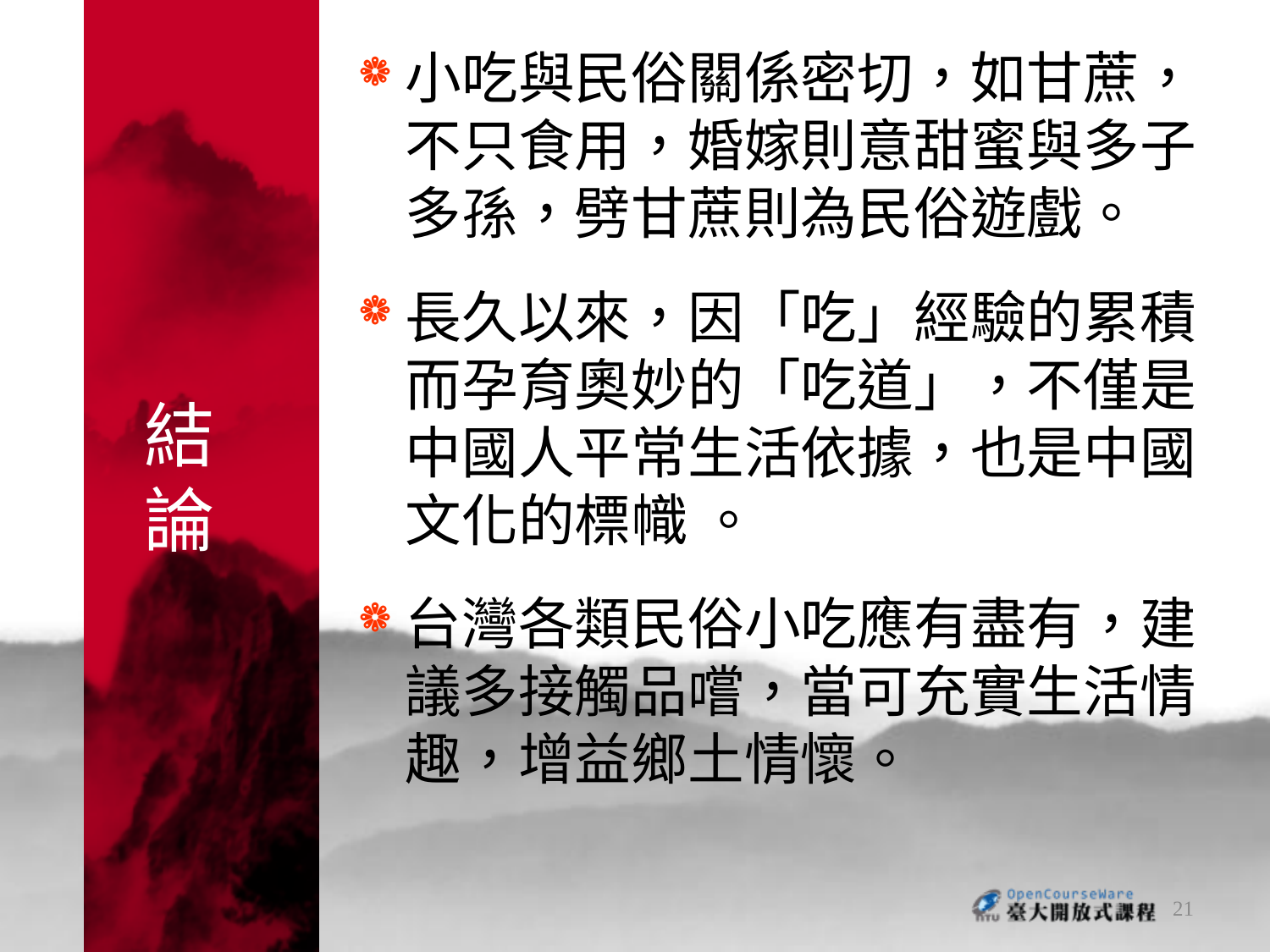

小吃與民俗關係密切，如甘蔗，不只食用，婚嫁則意甜蜜與多子多孫，劈甘蔗則為民俗遊戲。

長久以來，因「吃」經驗的累積而孕育奧妙的「吃道」，不僅是中國人平常生活依據，也是中國文化的標幟 。

台灣各類民俗小吃應有盡有，建議多接觸品嚐，當可充實生活情趣，增益鄉土情懷。
# 結 論
21